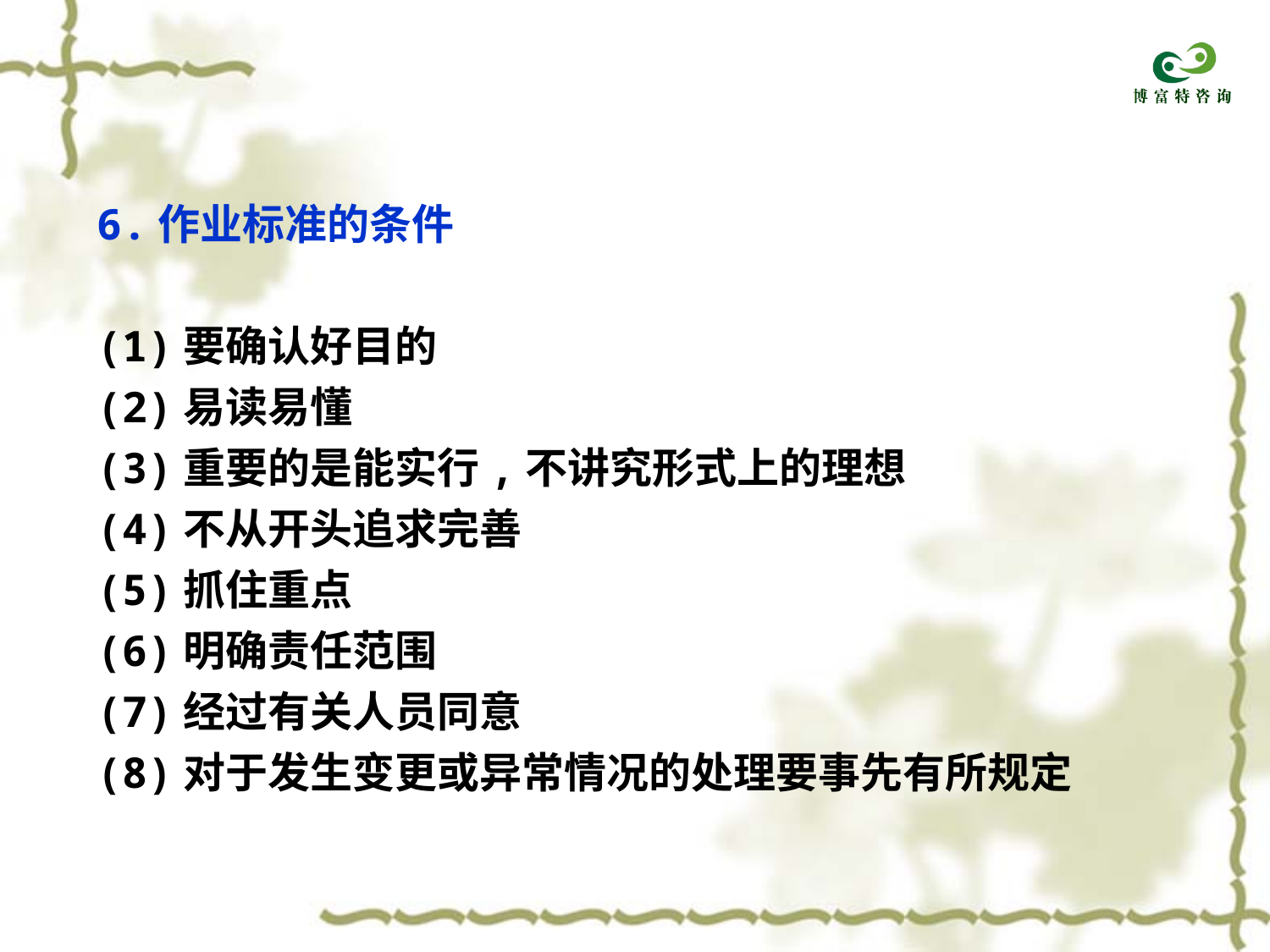

6.作业标准的条件

(1)要确认好目的
(2)易读易懂
(3)重要的是能实行,不讲究形式上的理想
(4)不从开头追求完善
(5)抓住重点
(6)明确责任范围
(7)经过有关人员同意
(8)对于发生变更或异常情况的处理要事先有所规定